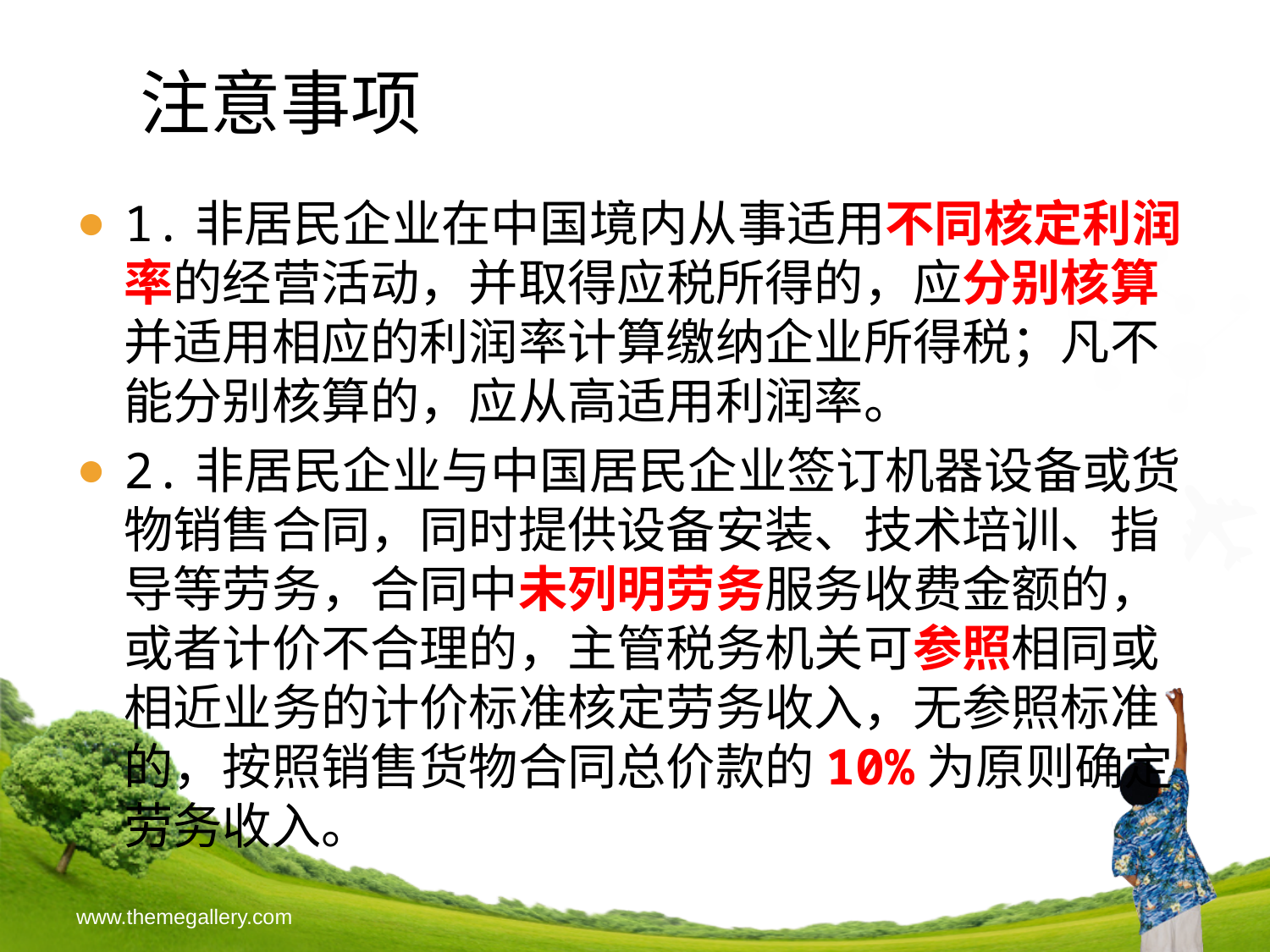

# 注意事项
1.非居民企业在中国境内从事适用不同核定利润率的经营活动，并取得应税所得的，应分别核算并适用相应的利润率计算缴纳企业所得税；凡不能分别核算的，应从高适用利润率。
2.非居民企业与中国居民企业签订机器设备或货物销售合同，同时提供设备安装、技术培训、指导等劳务，合同中未列明劳务服务收费金额的，或者计价不合理的，主管税务机关可参照相同或相近业务的计价标准核定劳务收入，无参照标准的，按照销售货物合同总价款的10%为原则确定劳务收入。
www.themegallery.com